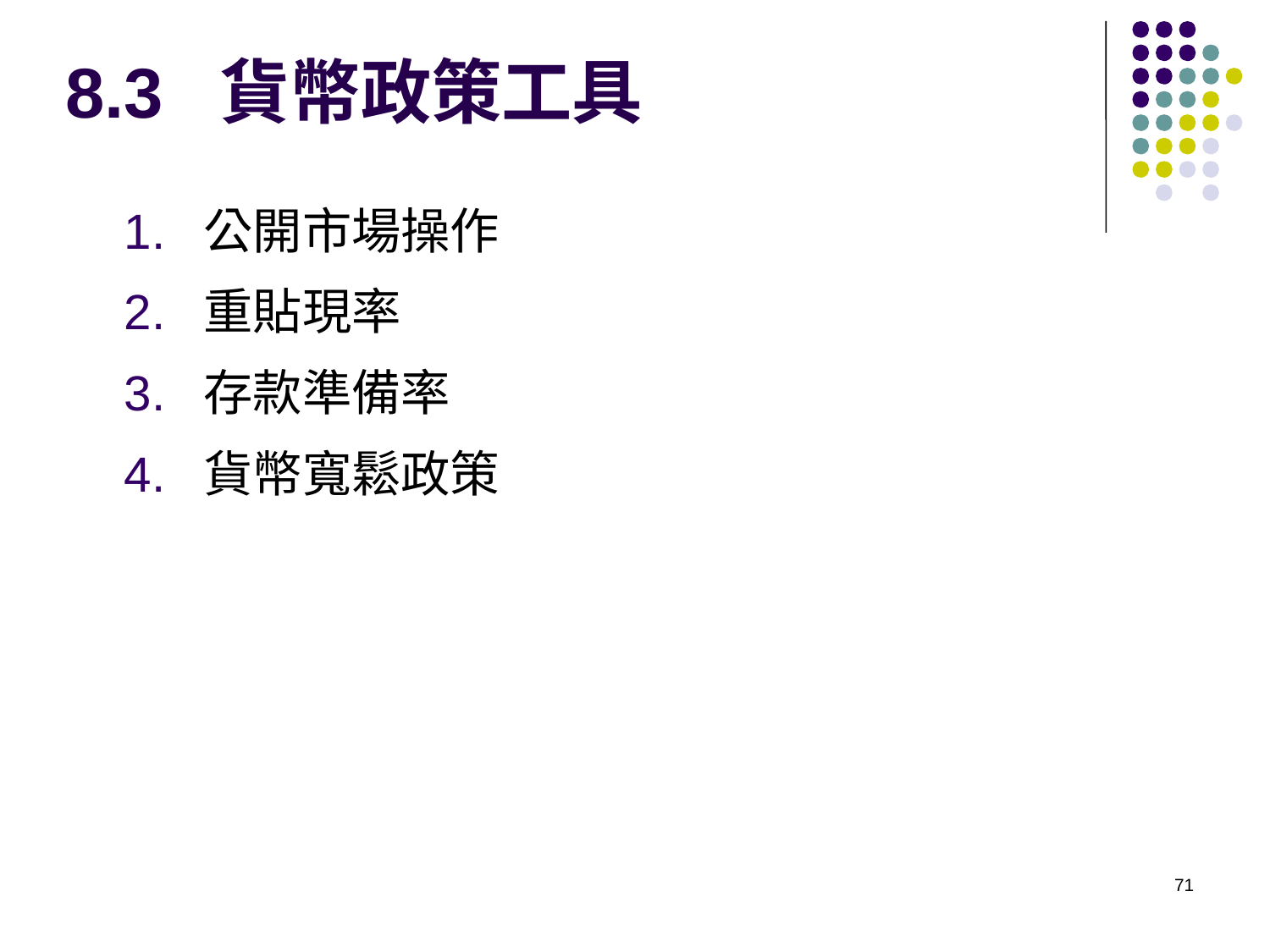

# 8.3  貨幣政策工具
公開市場操作
重貼現率
存款準備率
貨幣寬鬆政策
71